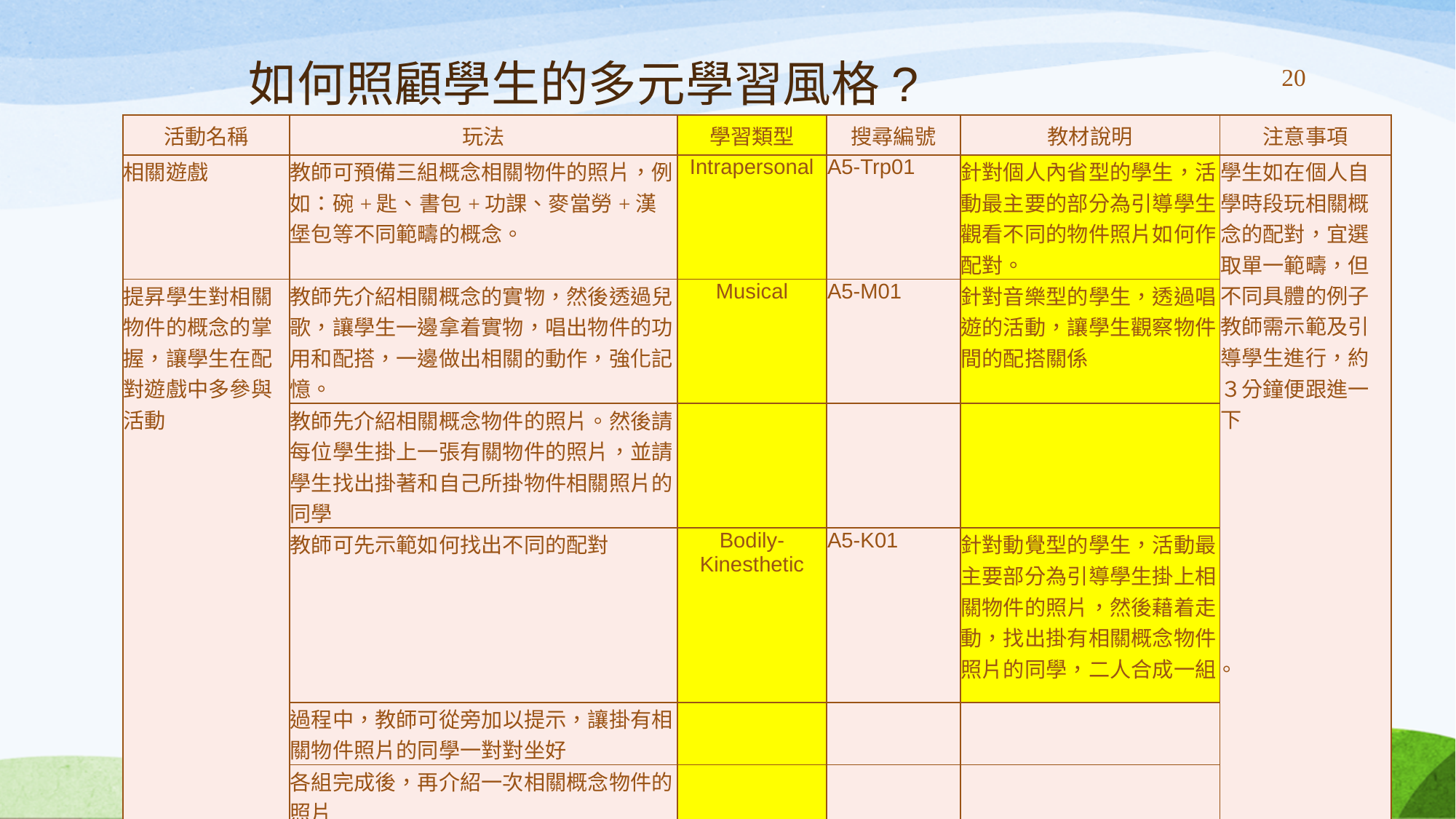

# 如何照顧學生的多元學習風格?
20
| 活動名稱 | 玩法 | 學習類型 | 搜尋編號 | 教材說明 | 注意事項 |
| --- | --- | --- | --- | --- | --- |
| 相關遊戲 | 教師可預備三組概念相關物件的照片，例如：碗+匙、書包+功課、麥當勞+漢堡包等不同範疇的概念。 | Intrapersonal | A5-Trp01 | 針對個人內省型的學生，活動最主要的部分為引導學生觀看不同的物件照片如何作配對。 | 學生如在個人自學時段玩相關概念的配對，宜選取單一範疇，但不同具體的例子 教師需示範及引導學生進行，約３分鐘便跟進一下 |
| 提昇學生對相關物件的概念的掌握，讓學生在配對遊戲中多參與活動 | 教師先介紹相關概念的實物，然後透過兒歌，讓學生一邊拿着實物，唱出物件的功用和配搭，一邊做出相關的動作，強化記憶。 | Musical | A5-M01 | 針對音樂型的學生，透過唱遊的活動，讓學生觀察物件間的配搭關係 |  |
|  | 教師先介紹相關概念物件的照片。然後請每位學生掛上一張有關物件的照片，並請學生找出掛著和自己所掛物件相關照片的同學 |  |  |  |  |
|  | 教師可先示範如何找出不同的配對 | Bodily-Kinesthetic | A5-K01 | 針對動覺型的學生，活動最主要部分為引導學生掛上相關物件的照片，然後藉着走動，找出掛有相關概念物件照片的同學，二人合成一組。 |  |
|  | 過程中，教師可從旁加以提示，讓掛有相關物件照片的同學一對對坐好 |  |  |  |  |
|  | 各組完成後，再介紹一次相關概念物件的照片 |  |  |  |  |